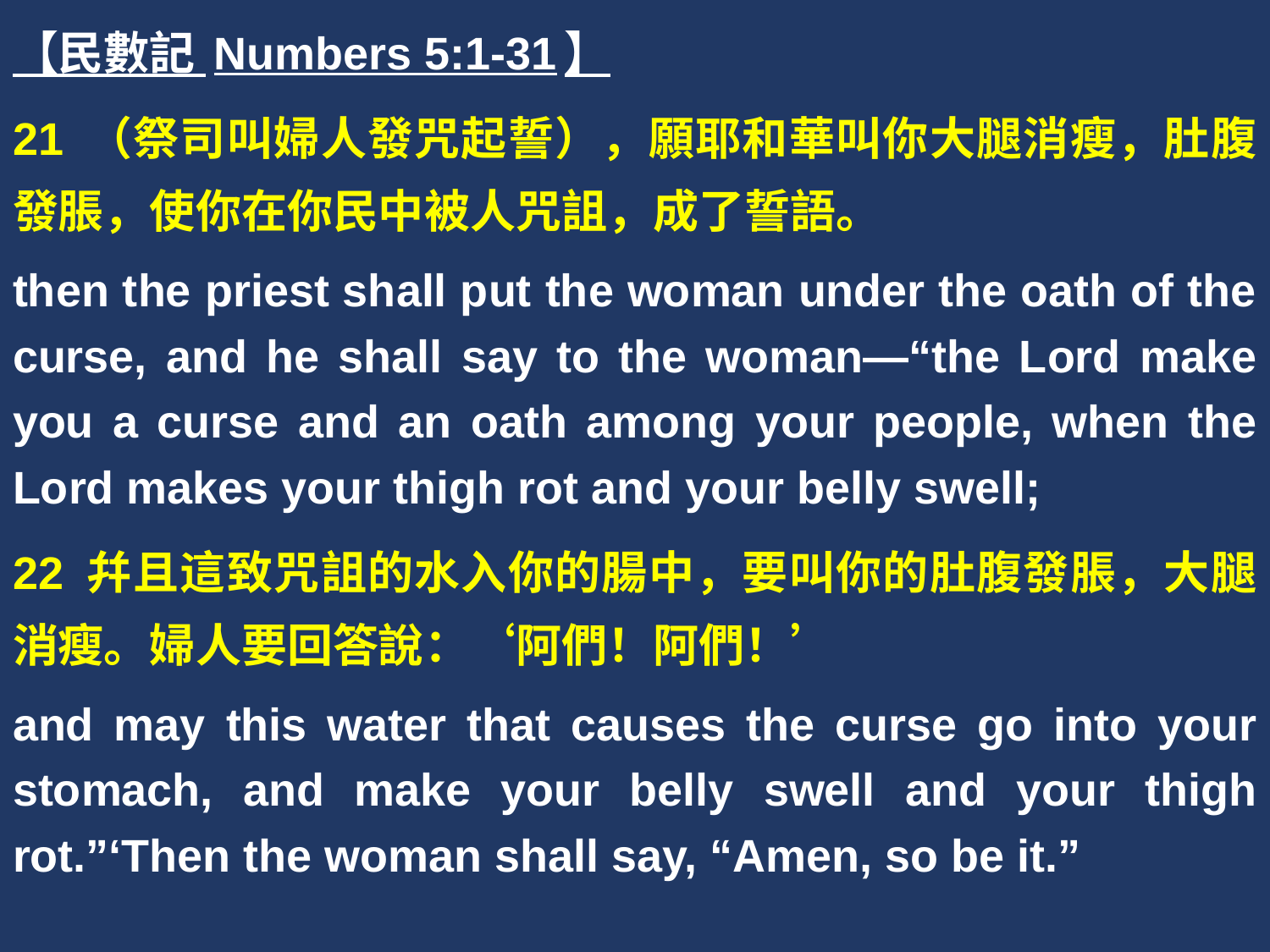

【民數記 Numbers 5:1-31】
21 （祭司叫婦人發咒起誓），願耶和華叫你大腿消瘦，肚腹發脹，使你在你民中被人咒詛，成了誓語。
then the priest shall put the woman under the oath of the curse, and he shall say to the woman—“the Lord make you a curse and an oath among your people, when the Lord makes your thigh rot and your belly swell;
22 幷且這致咒詛的水入你的腸中，要叫你的肚腹發脹，大腿消瘦。婦人要回答說：‘阿們！阿們！’
and may this water that causes the curse go into your stomach, and make your belly swell and your thigh rot.”‘Then the woman shall say, “Amen, so be it.”